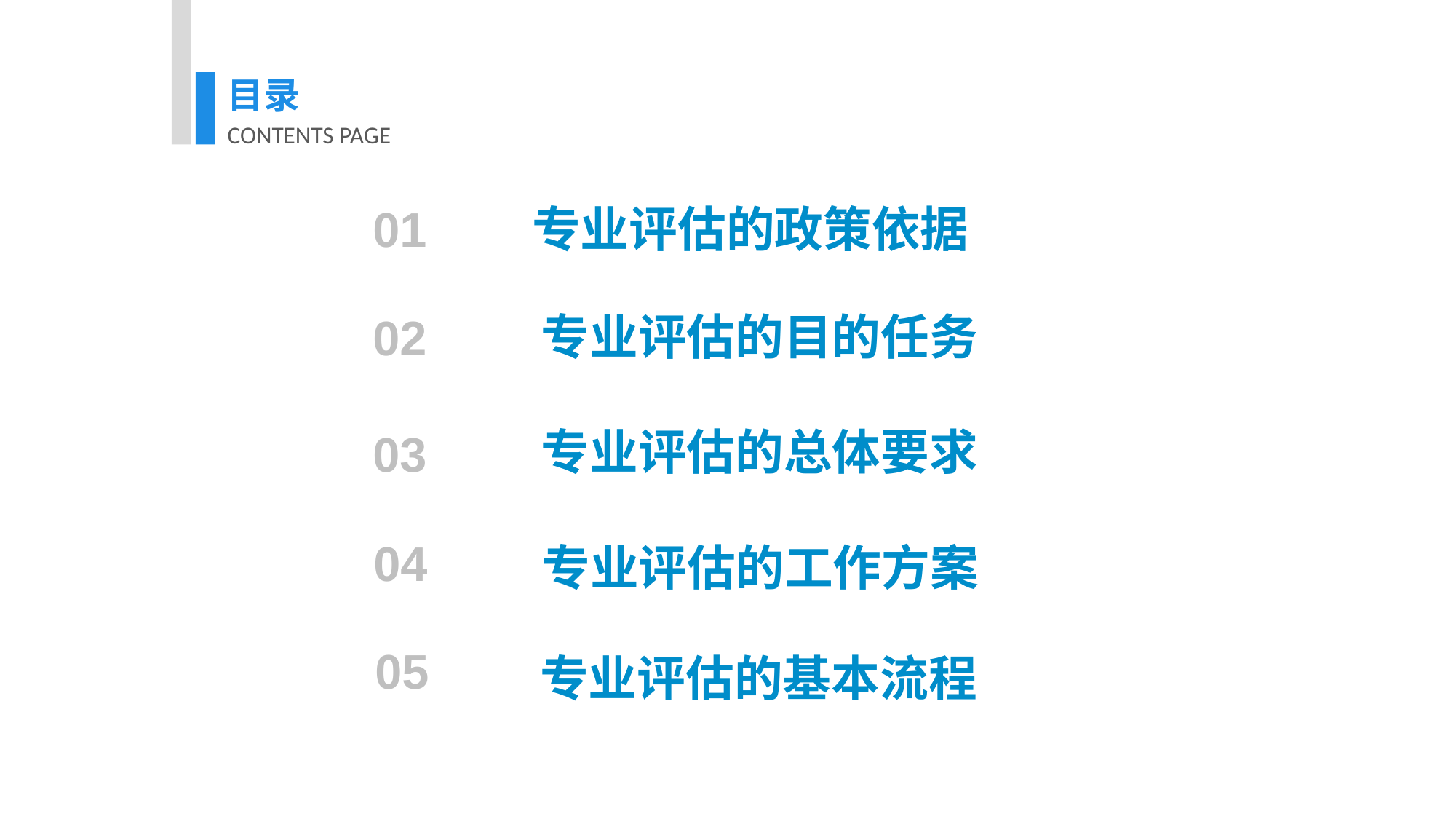

专业评估的政策依据
01
专业评估的目的任务
02
专业评估的总体要求
03
04
专业评估的工作方案
05
专业评估的基本流程